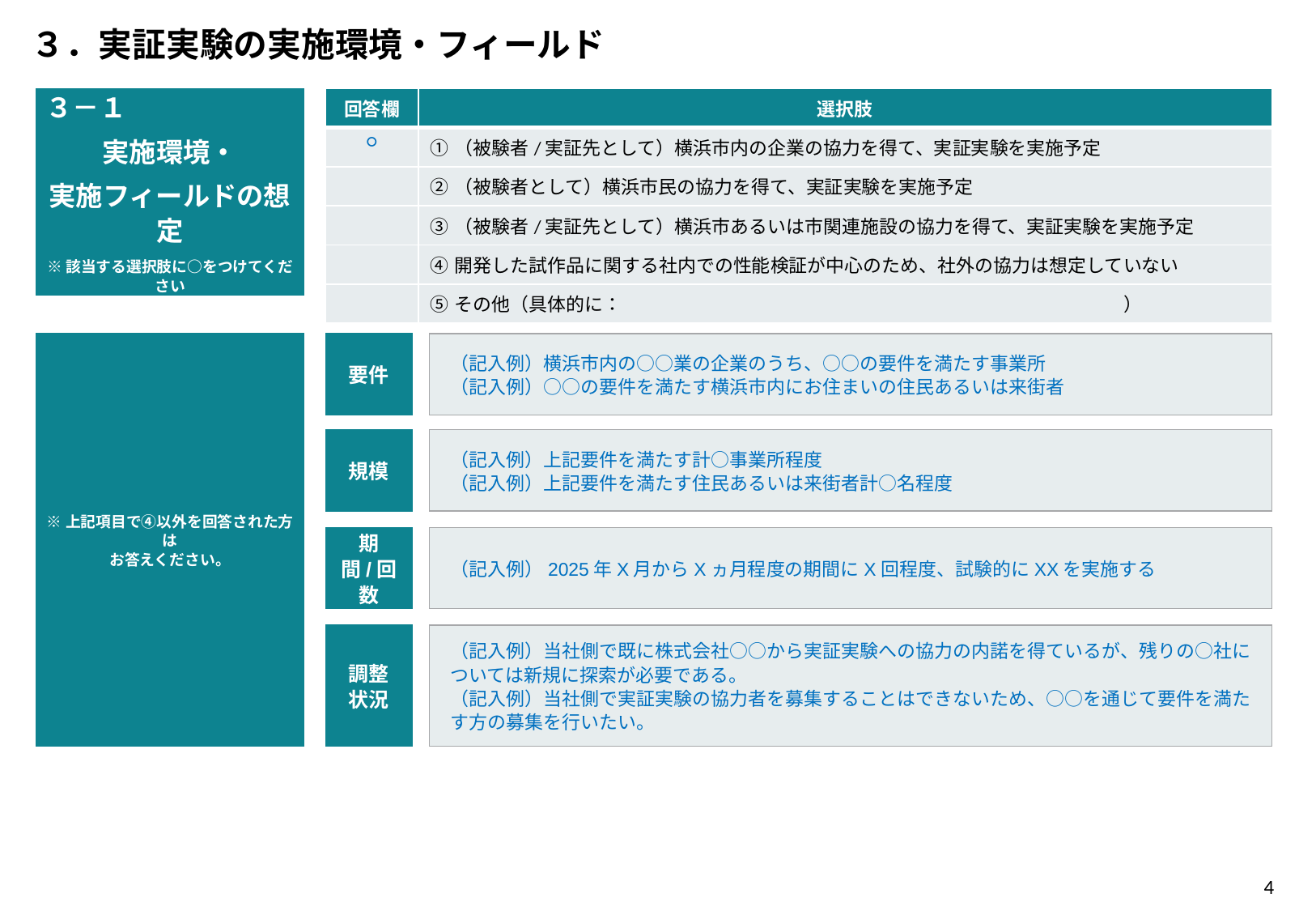

３．実証実験の実施環境・フィールド
| 回答欄 | 選択肢 |
| --- | --- |
| ○ | ①（被験者/実証先として）横浜市内の企業の協力を得て、実証実験を実施予定 |
|  | ②（被験者として）横浜市民の協力を得て、実証実験を実施予定 |
|  | ③（被験者/実証先として）横浜市あるいは市関連施設の協力を得て、実証実験を実施予定 |
|  | ④開発した試作品に関する社内での性能検証が中心のため、社外の協力は想定していない |
|  | ⑤その他（具体的に：　　　　　　　　　　　　　　　　　　　　　　　　　　　） |
３－１
実施環境・
実施フィールドの想定
※該当する選択肢に○をつけてください
※上記項目で④以外を回答された方は
お答えください。
要件
（記入例）横浜市内の○○業の企業のうち、○○の要件を満たす事業所
（記入例）○○の要件を満たす横浜市内にお住まいの住民あるいは来街者
規模
（記入例）上記要件を満たす計○事業所程度
（記入例）上記要件を満たす住民あるいは来街者計○名程度
期間/回数
（記入例）2025年X月からXヵ月程度の期間にX回程度、試験的にXXを実施する
調整
状況
（記入例）当社側で既に株式会社○○から実証実験への協力の内諾を得ているが、残りの○社については新規に探索が必要である。
（記入例）当社側で実証実験の協力者を募集することはできないため、○○を通じて要件を満たす方の募集を行いたい。